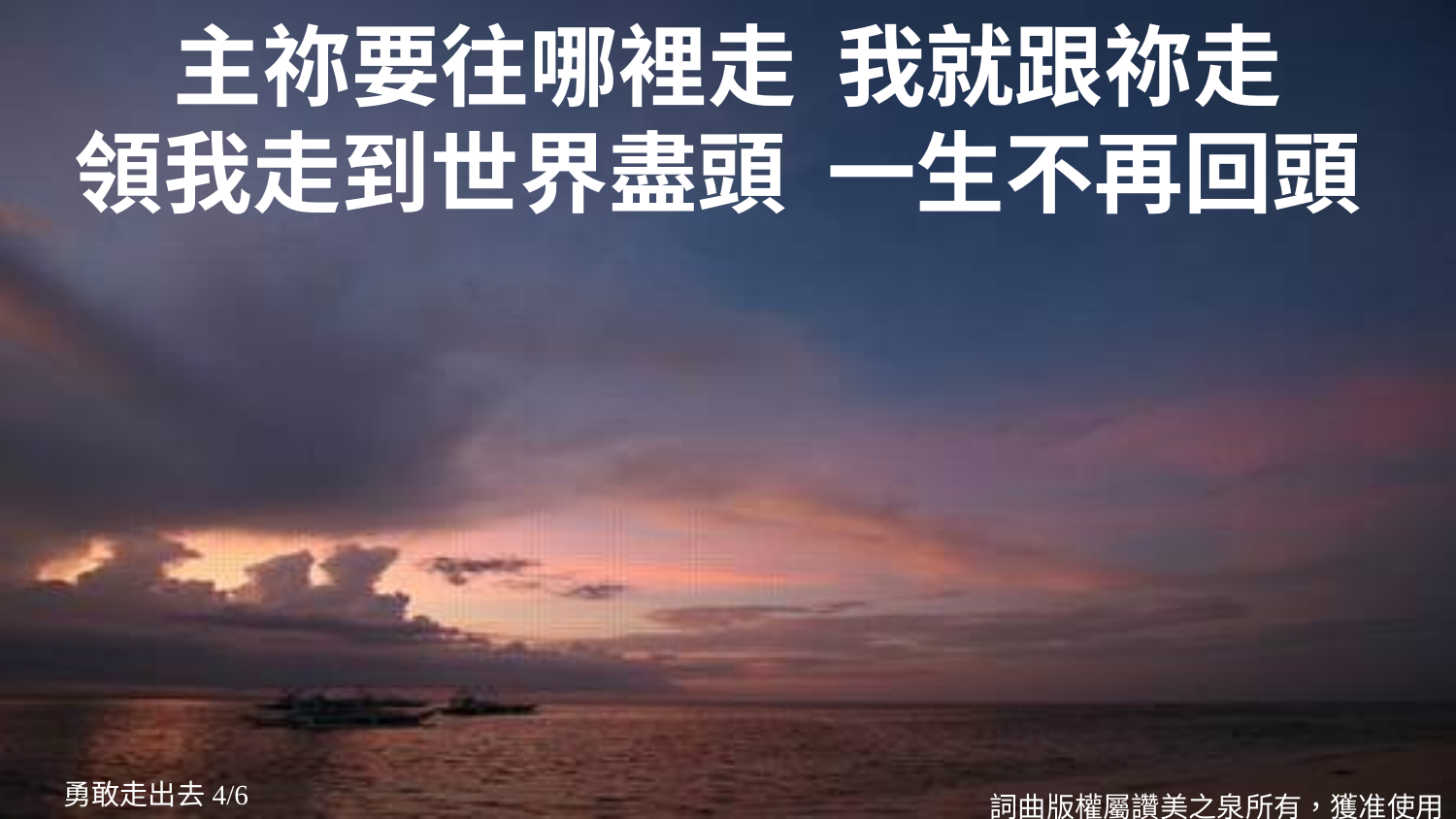

主祢要往哪裡走  我就跟祢走
領我走到世界盡頭  一生不再回頭
勇敢走出去4/6
詞曲版權屬讚美之泉所有，獲准使用